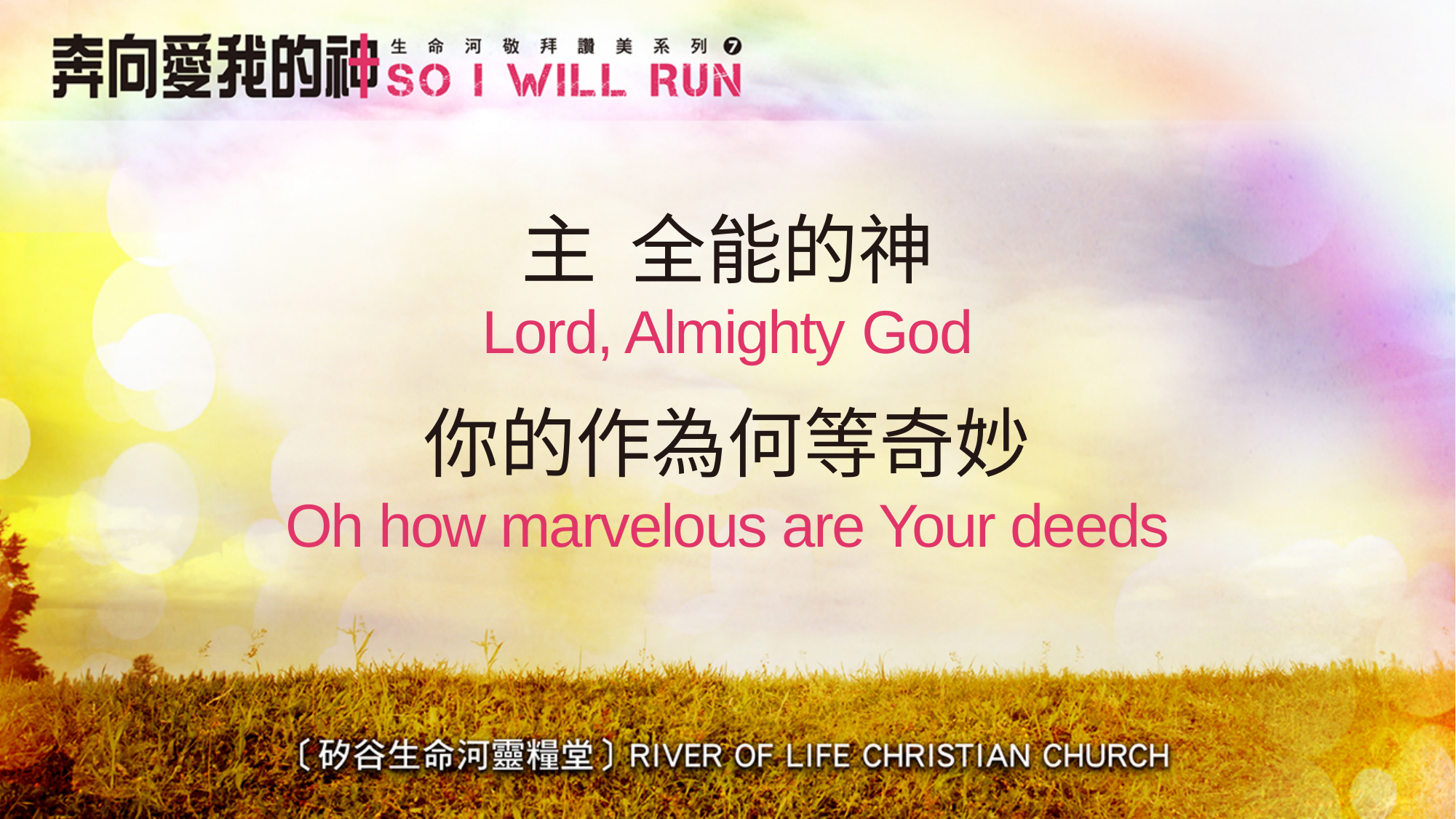

# 主  全能的神 Lord, Almighty God
你的作為何等奇妙
Oh how marvelous are Your deeds